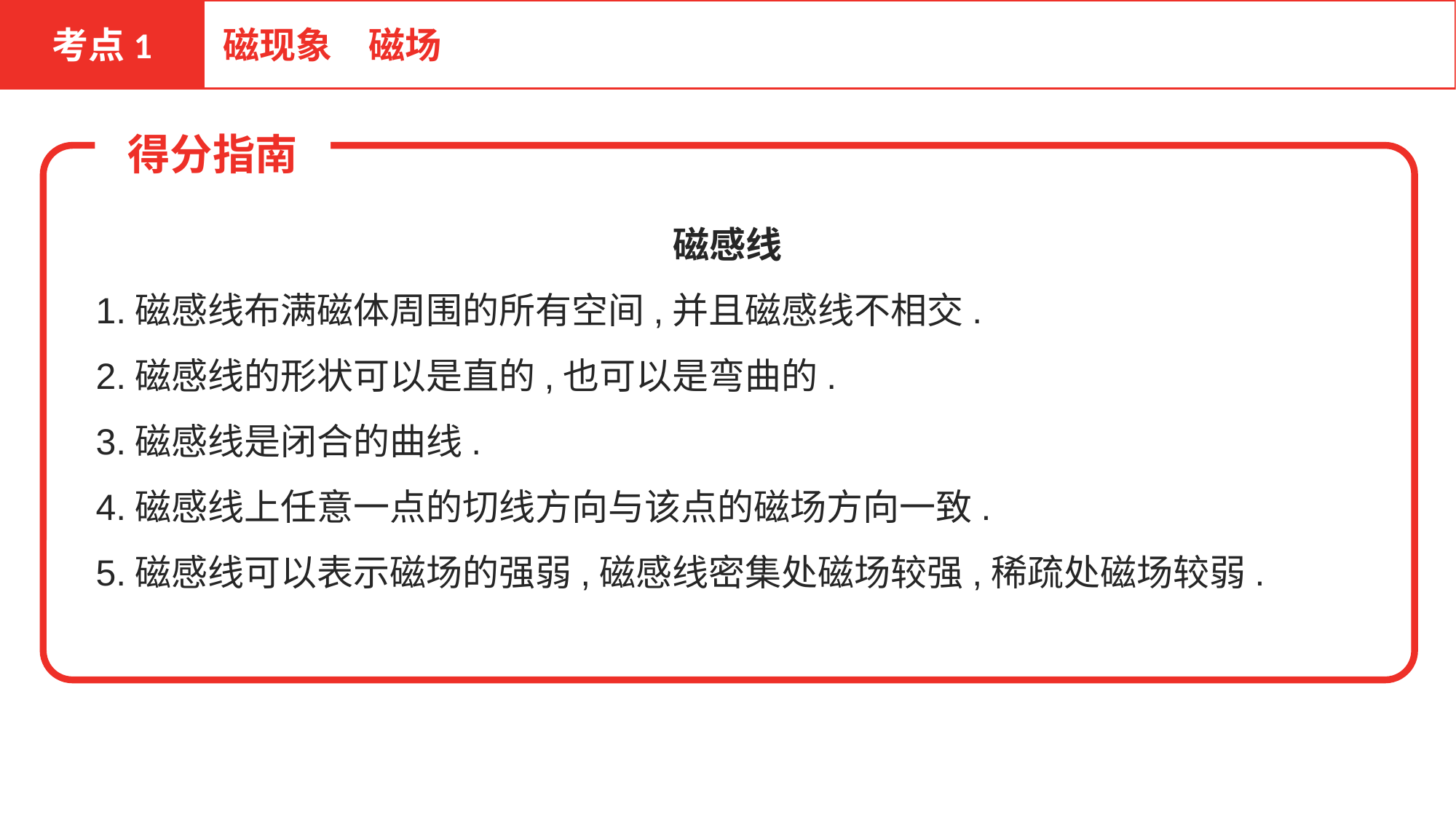

考点1
磁现象　磁场
得分指南

磁感线
1.磁感线布满磁体周围的所有空间,并且磁感线不相交.
2.磁感线的形状可以是直的,也可以是弯曲的.
3.磁感线是闭合的曲线.
4.磁感线上任意一点的切线方向与该点的磁场方向一致.
5.磁感线可以表示磁场的强弱,磁感线密集处磁场较强,稀疏处磁场较弱.